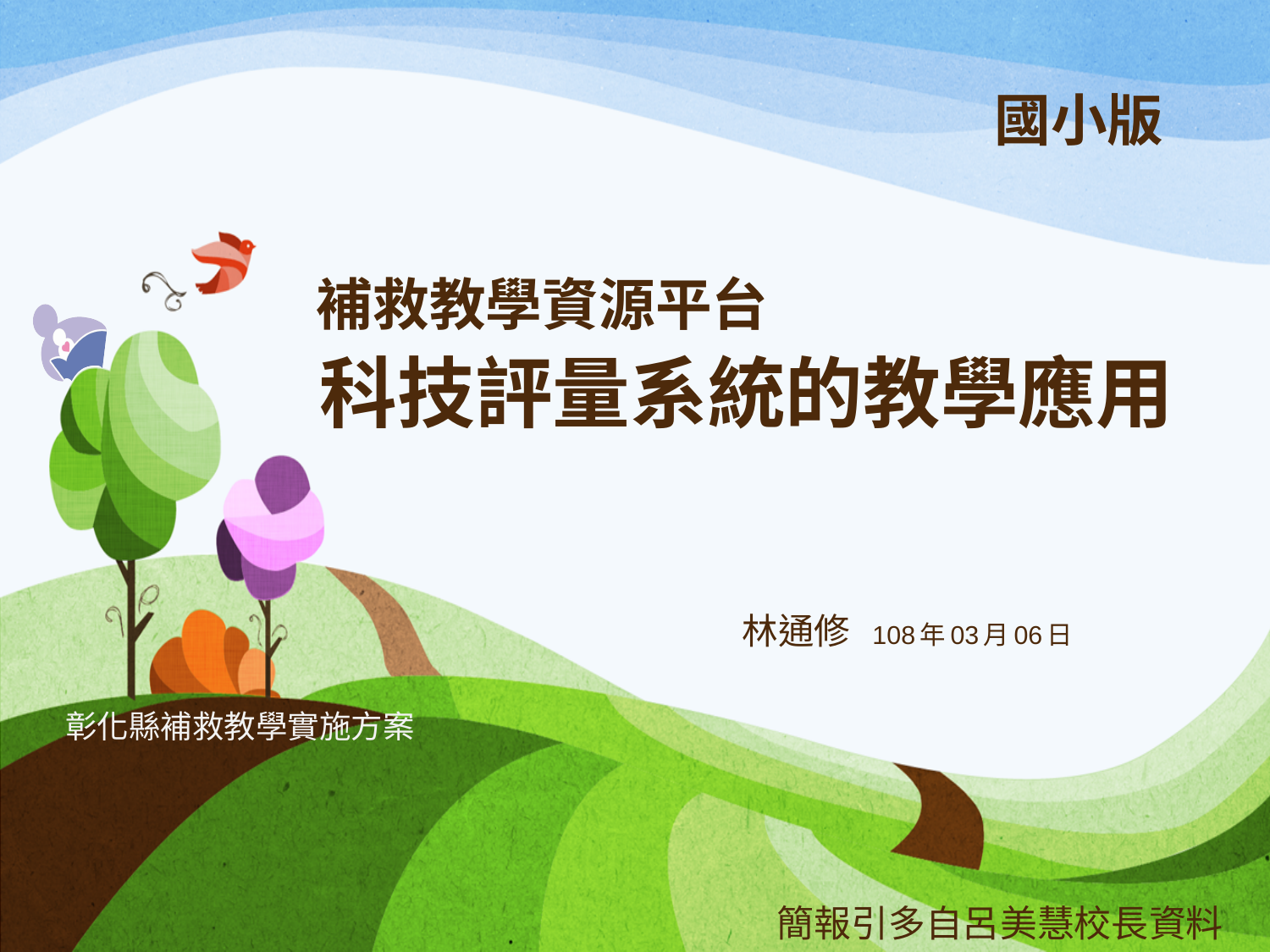

國小版
補救教學資源平台
# 科技評量系統的教學應用

林通修  108年03月06日

簡報引多自呂美慧校長資料